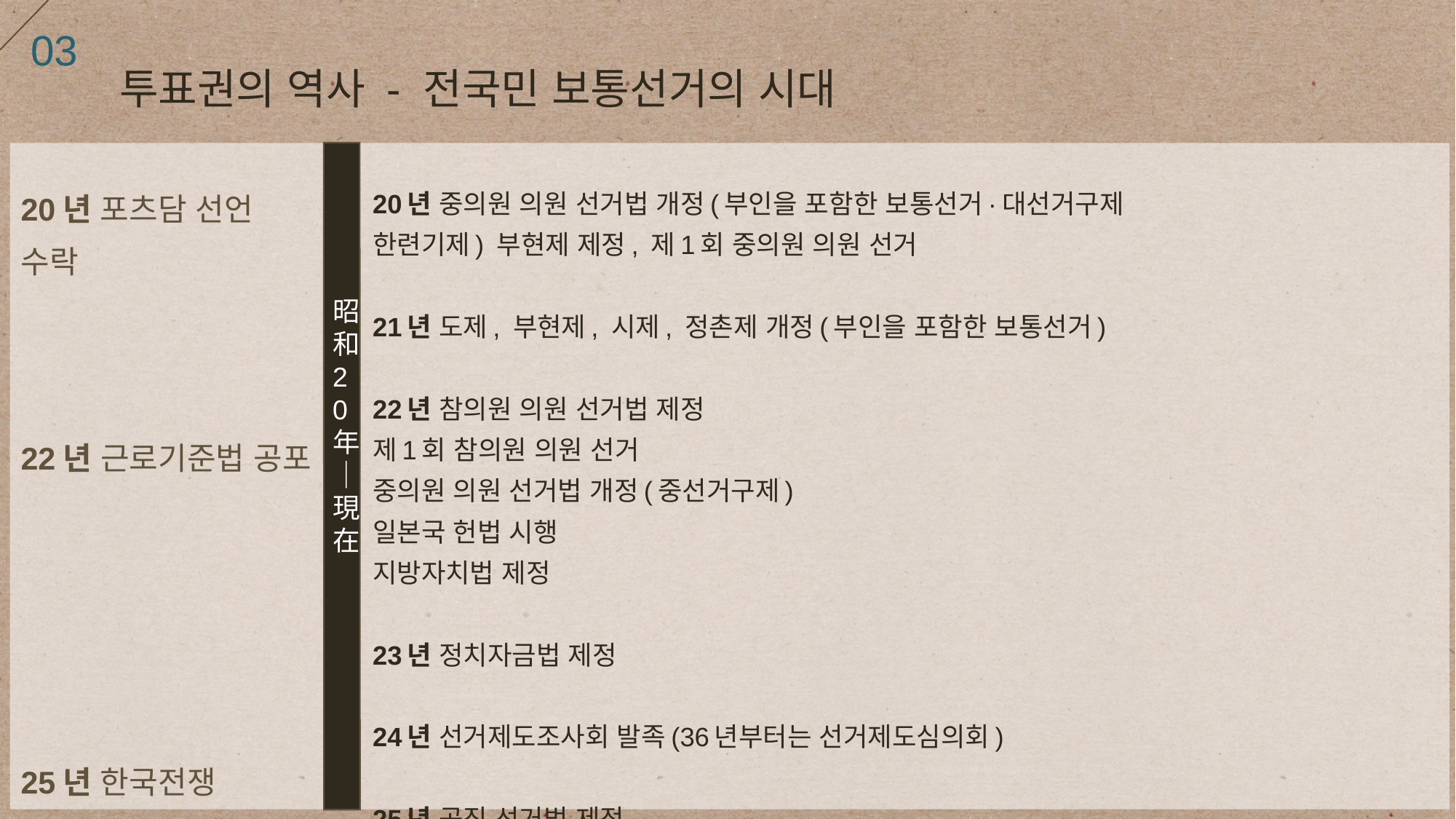

03
투표권의 역사 - 전국민 보통선거의 시대

20년 중의원 의원 선거법 개정(부인을 포함한 보통선거·대선거구제
한련기제) 부현제 제정, 제1회 중의원 의원 선거

21년 도제, 부현제, 시제, 정촌제 개정(부인을 포함한 보통선거)

22년 참의원 의원 선거법 제정
제1회 참의원 의원 선거
중의원 의원 선거법 개정(중선거구제)
일본국 헌법 시행
지방자치법 제정

23년 정치자금법 제정

24년 선거제도조사회 발족(36년부터는 선거제도심의회)

25년 공직 선거법 제정

20년 포츠담 선언
수락

22년 근로기준법 공포

25년 한국전쟁

昭
和
20
年
｜
現
在